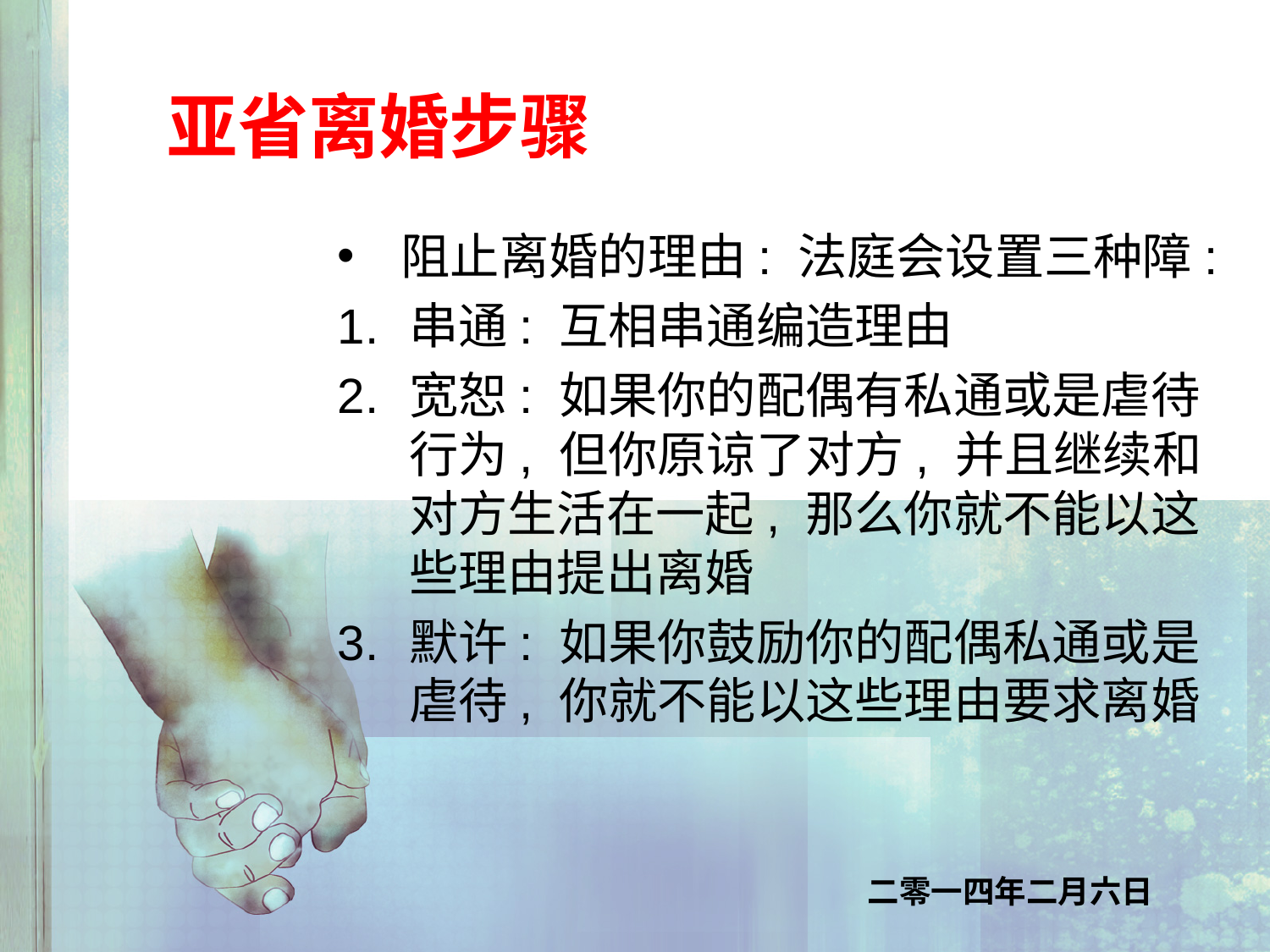

亚省离婚步骤
阻止离婚的理由: 法庭会设置三种障:
串通: 互相串通编造理由
宽恕: 如果你的配偶有私通或是虐待行为, 但你原谅了对方, 并且继续和对方生活在一起, 那么你就不能以这些理由提出离婚
默许: 如果你鼓励你的配偶私通或是虐待, 你就不能以这些理由要求离婚
二零一四年二月六日